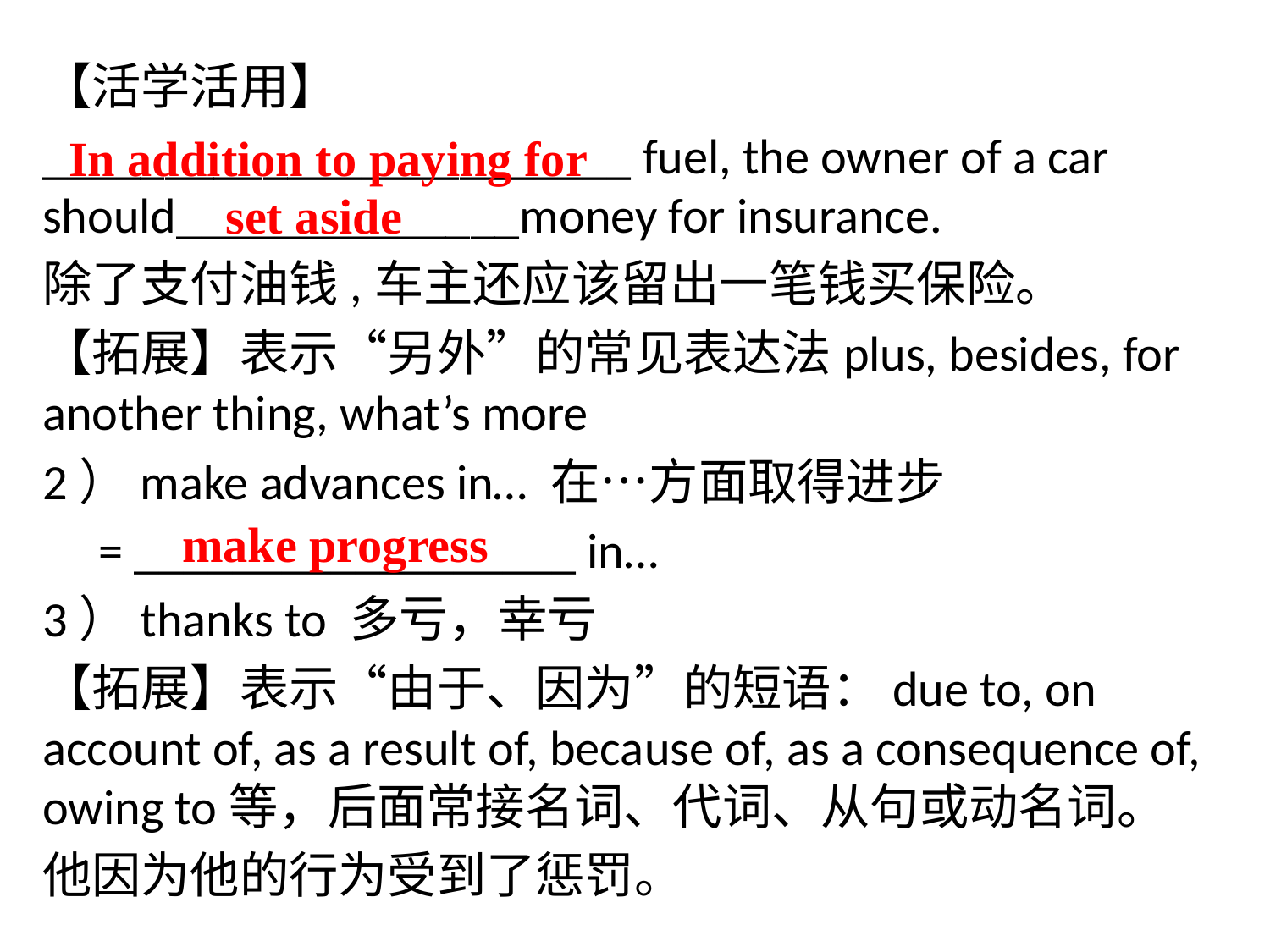

【活学活用】
________________________ fuel, the owner of a car should______________money for insurance.
除了支付油钱,车主还应该留出一笔钱买保险。
【拓展】表示“另外”的常见表达法plus, besides, for another thing, what’s more
2）make advances in… 在…方面取得进步
     = __________________ in…
3）thanks to 多亏，幸亏
【拓展】表示“由于、因为”的短语：due to, on account of, as a result of, because of, as a consequence of, owing to等，后面常接名词、代词、从句或动名词。
他因为他的行为受到了惩罚。
 In addition to paying for
 set aside
 make progress